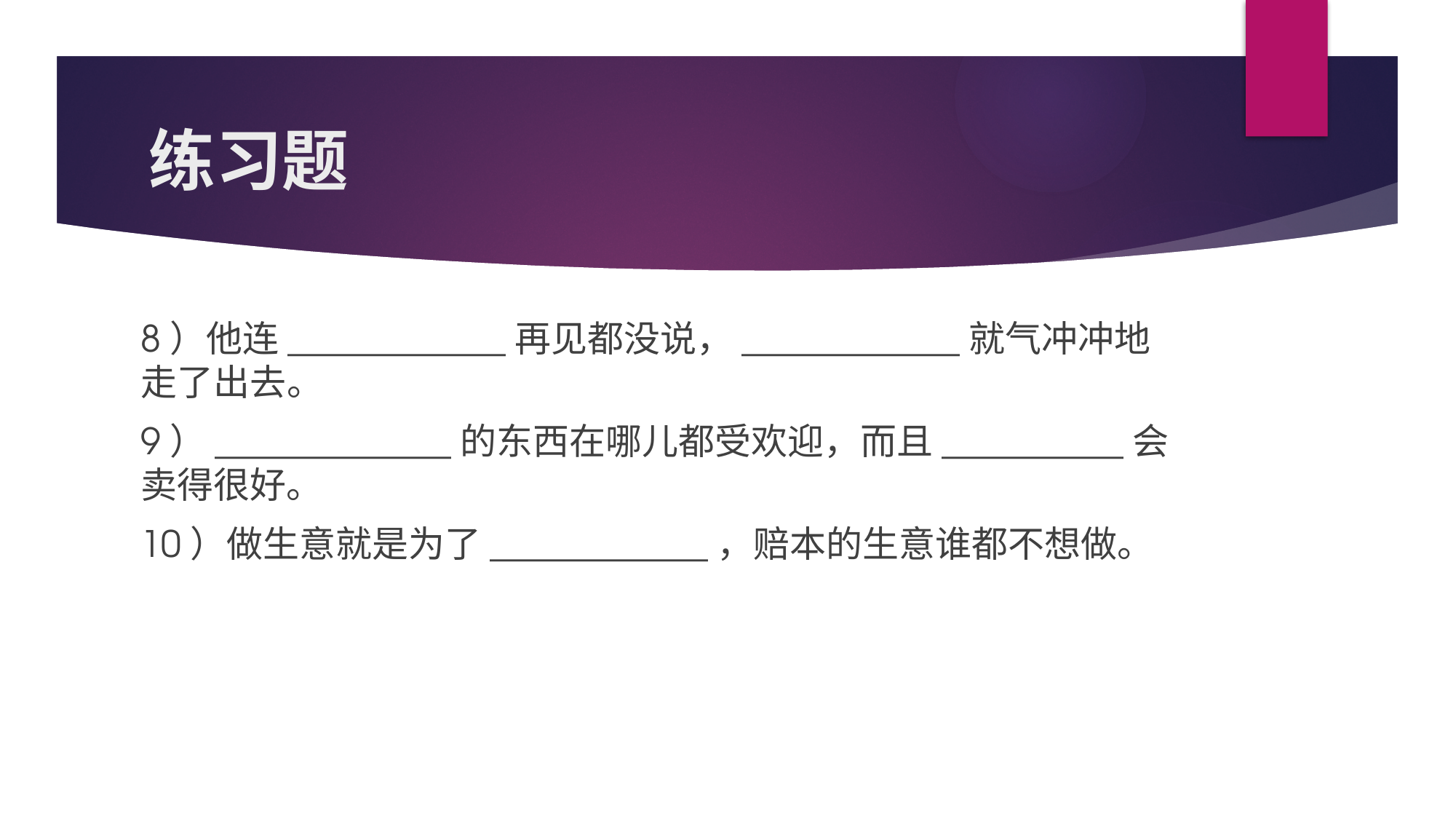

# 练习题
8）他连____________再见都没说，____________就气冲冲地走了出去。
9）_____________的东西在哪儿都受欢迎，而且__________会卖得很好。
10）做生意就是为了____________，赔本的生意谁都不想做。